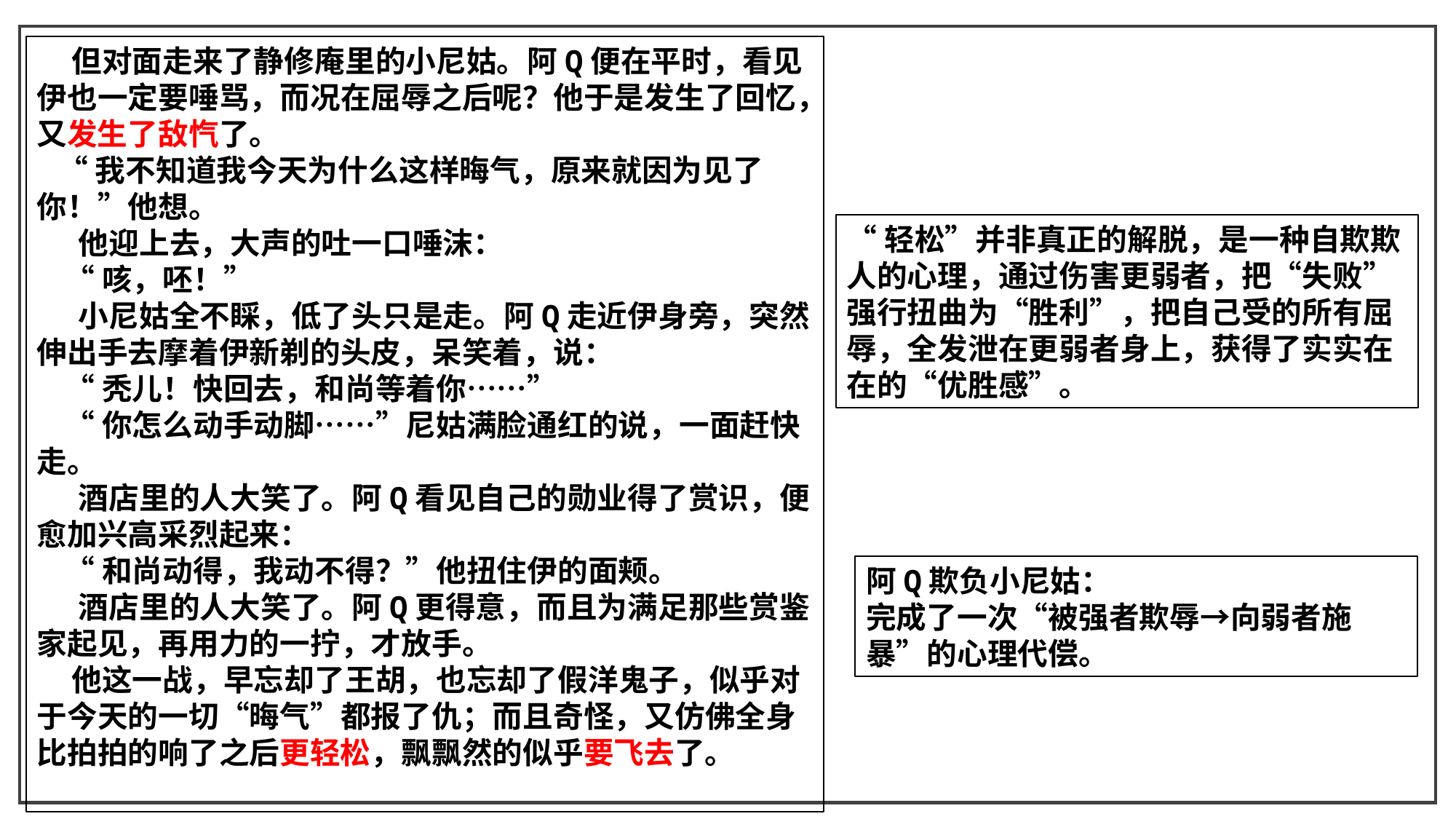

但对面走来了静修庵里的小尼姑。阿Q便在平时，看见伊也一定要唾骂，而况在屈辱之后呢？他于是发生了回忆，又发生了敌忾了。
   “我不知道我今天为什么这样晦气，原来就因为见了你！”他想。
     他迎上去，大声的吐一口唾沫：
    “咳，呸！”
     小尼姑全不睬，低了头只是走。阿Q走近伊身旁，突然伸出手去摩着伊新剃的头皮，呆笑着，说：
    “秃儿！快回去，和尚等着你……”
    “你怎么动手动脚……”尼姑满脸通红的说，一面赶快走。
     酒店里的人大笑了。阿Q看见自己的勋业得了赏识，便愈加兴高采烈起来：
    “和尚动得，我动不得？”他扭住伊的面颊。
     酒店里的人大笑了。阿Q更得意，而且为满足那些赏鉴家起见，再用力的一拧，才放手。
    他这一战，早忘却了王胡，也忘却了假洋鬼子，似乎对于今天的一切“晦气”都报了仇；而且奇怪，又仿佛全身比拍拍的响了之后更轻松，飘飘然的似乎要飞去了。

“轻松”并非真正的解脱，是一种自欺欺人的心理，通过伤害更弱者，把“失败”强行扭曲为“胜利”，把自己受的所有屈辱，全发泄在更弱者身上，获得了实实在在的“优胜感”。
阿Q欺负小尼姑：
完成了一次“被强者欺辱→向弱者施暴”的心理代偿。